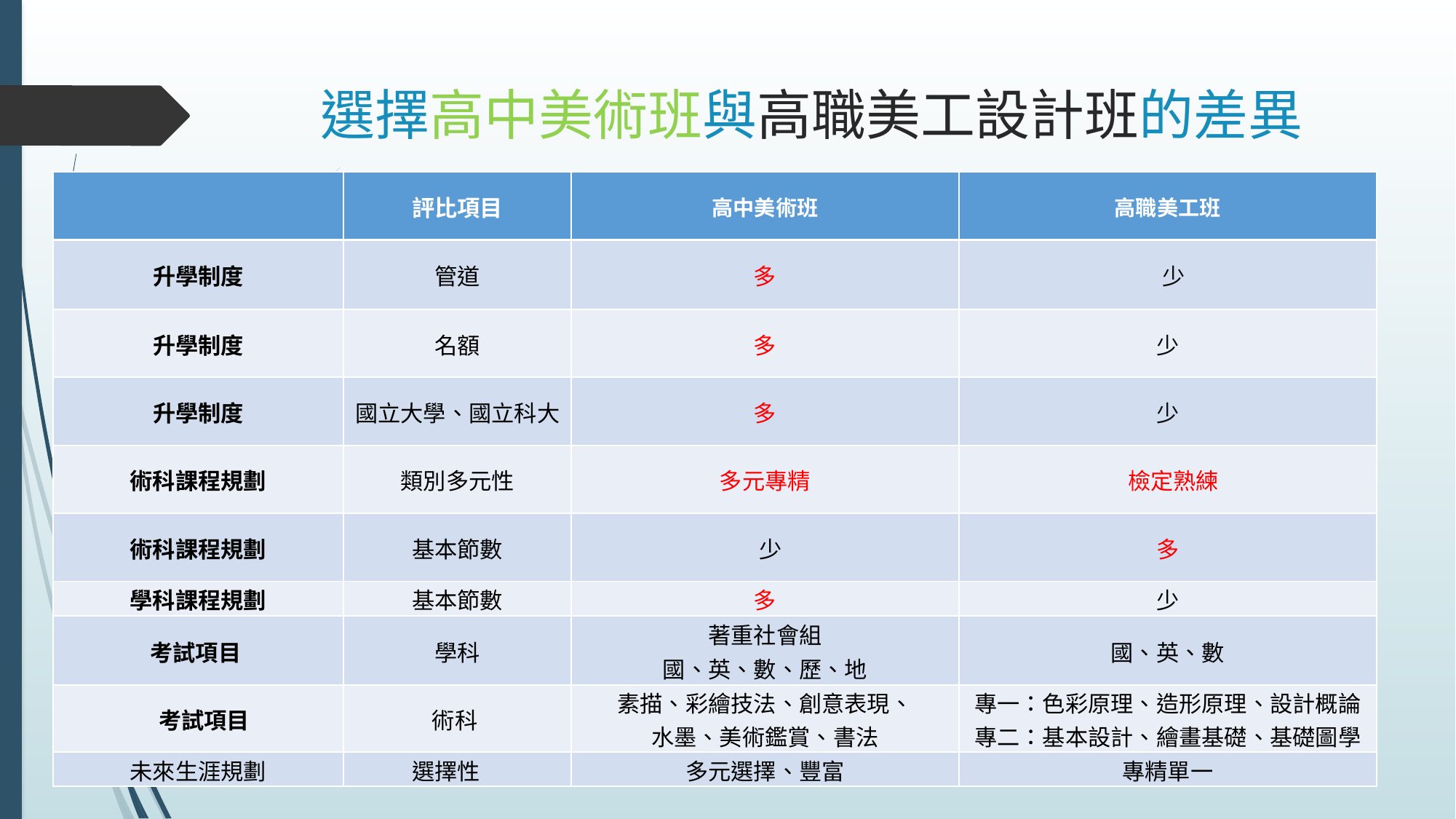

# 選擇高中美術班與高職美工設計班的差異
|  | 評比項目 | 高中美術班 | 高職美工班 |
| --- | --- | --- | --- |
| 升學制度 | 管道 | 多 | 少 |
| 升學制度 | 名額 | 多 | 少 |
| 升學制度 | 國立大學、國立科大 | 多 | 少 |
| 術科課程規劃 | 類別多元性 | 多元專精 | 檢定熟練 |
| 術科課程規劃 | 基本節數 | 少 | 多 |
| 學科課程規劃 | 基本節數 | 多 | 少 |
| 考試項目 | 學科 | 著重社會組 | 國、英、數 |
|  |  | 國、英、數、歷、地 |  |
| 考試項目 | 術科 | 素描、彩繪技法、創意表現、 水墨、美術鑑賞、書法 | 專一：色彩原理、造形原理、設計概論 專二：基本設計、繪畫基礎、基礎圖學 |
| 未來生涯規劃 | 選擇性 | 多元選擇、豐富 | 專精單一 |